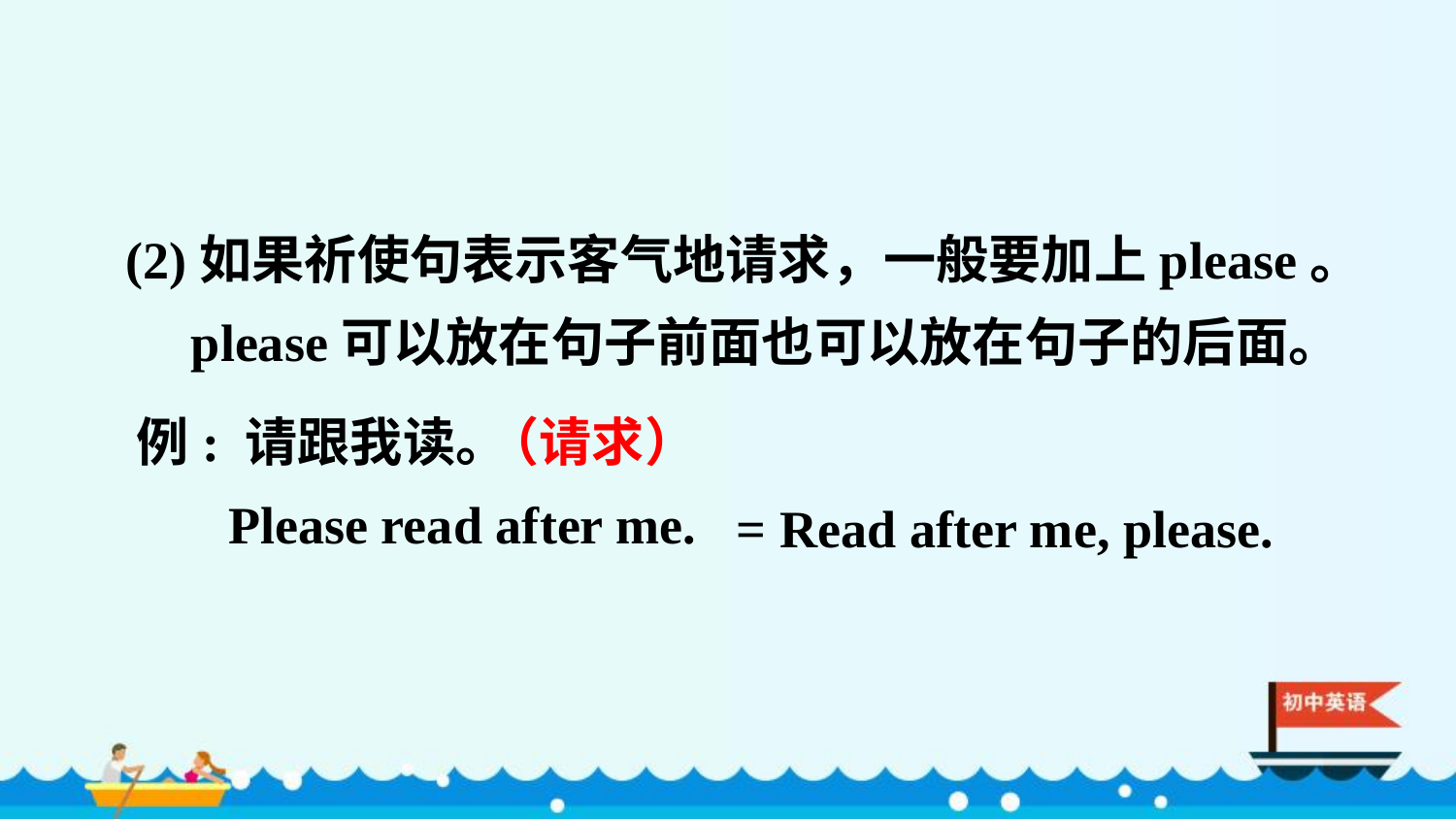

(2)如果祈使句表示客气地请求，一般要加上please。
     please可以放在句子前面也可以放在句子的后面。
（请求）
例: 请跟我读。
       Please read after me.
= Read after me, please.